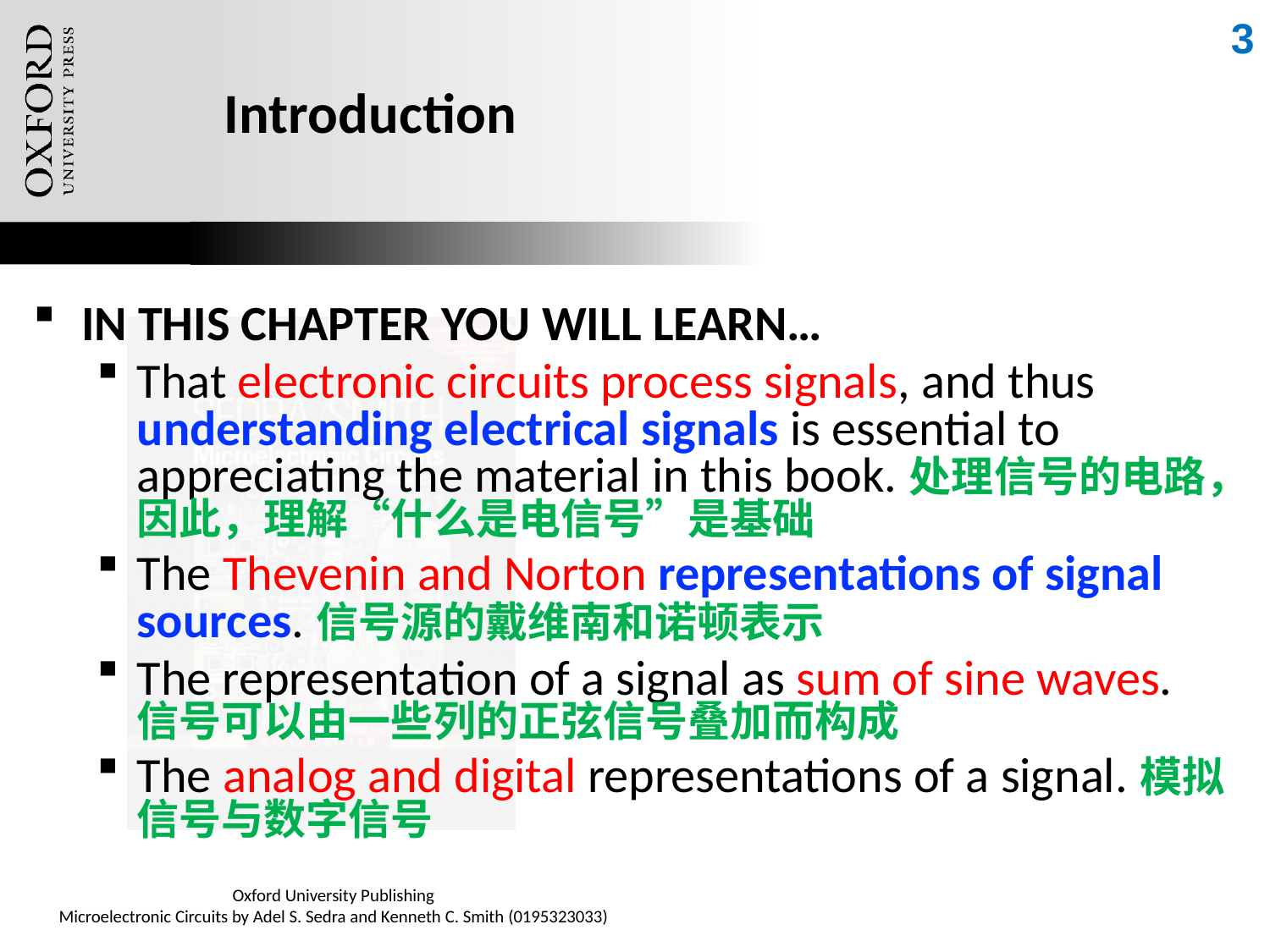

3
# Introduction
IN THIS CHAPTER YOU WILL LEARN…
That electronic circuits process signals, and thus understanding electrical signals is essential to appreciating the material in this book.处理信号的电路，因此，理解“什么是电信号”是基础
The Thevenin and Norton representations of signal sources.信号源的戴维南和诺顿表示
The representation of a signal as sum of sine waves.信号可以由一些列的正弦信号叠加而构成
The analog and digital representations of a signal.模拟信号与数字信号

Oxford University Publishing
Microelectronic Circuits by Adel S. Sedra and Kenneth C. Smith (0195323033)